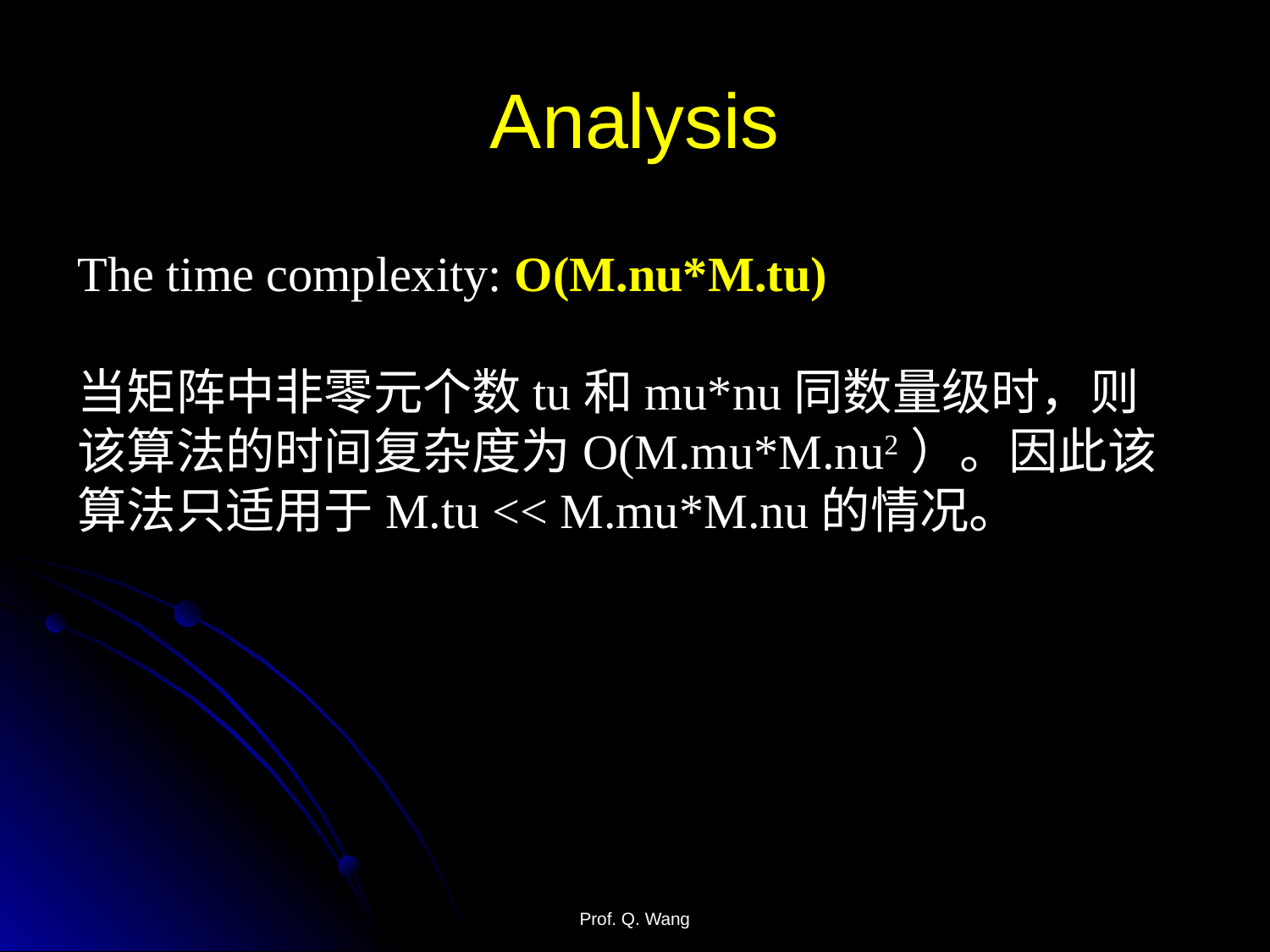

# Analysis
The time complexity: O(M.nu*M.tu)

当矩阵中非零元个数tu和mu*nu同数量级时，则该算法的时间复杂度为O(M.mu*M.nu2）。因此该算法只适用于M.tu << M.mu*M.nu的情况。

Prof. Q. Wang